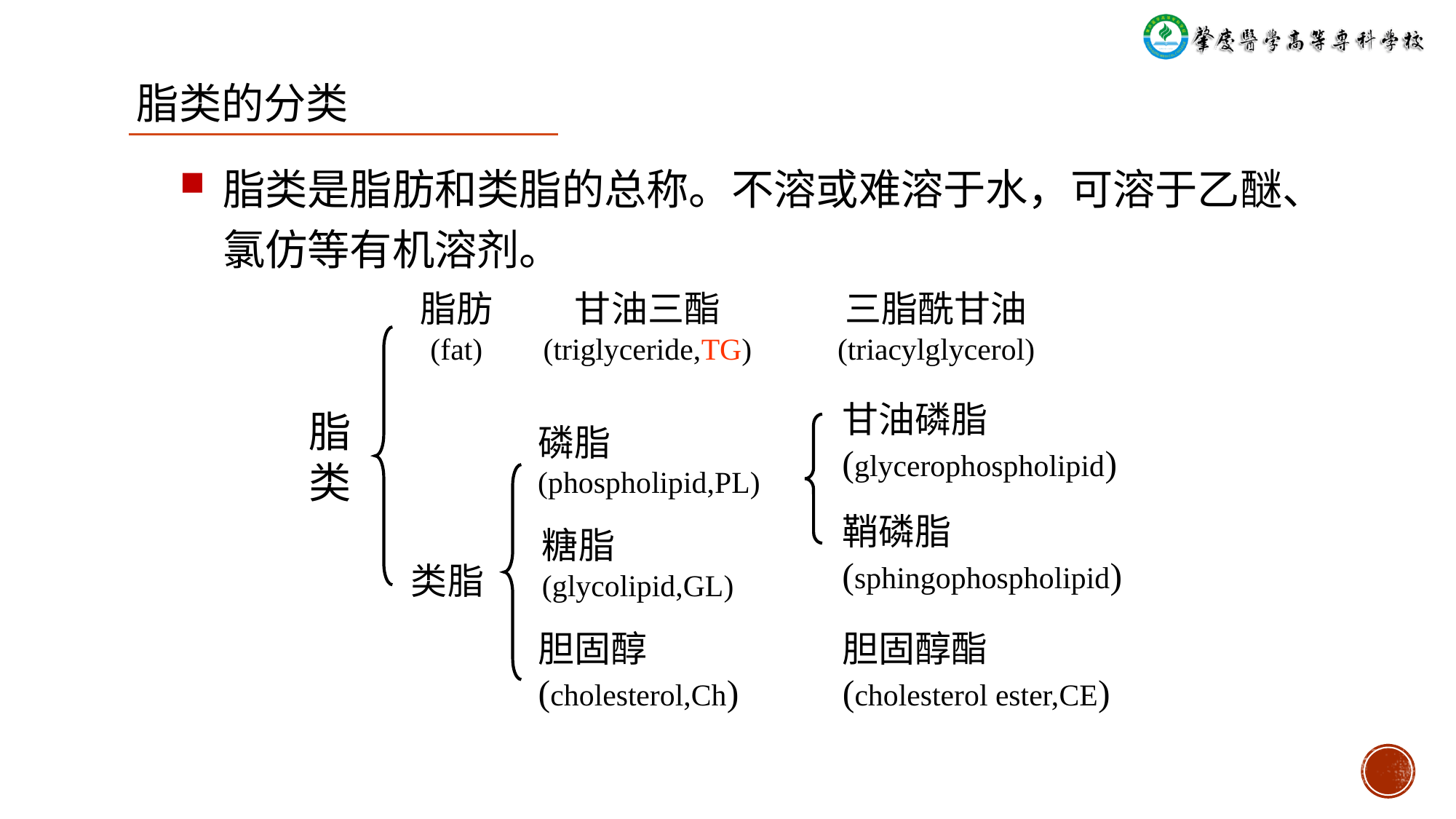

脂类的分类
脂类是脂肪和类脂的总称。不溶或难溶于水，可溶于乙醚、氯仿等有机溶剂。
脂肪
(fat)
甘油三酯
(triglyceride,TG)
三脂酰甘油
(triacylglycerol)

甘油磷脂
(glycerophospholipid)
脂
类
磷脂
(phospholipid,PL)

鞘磷脂
(sphingophospholipid)
糖脂
(glycolipid,GL)
类脂
胆固醇
(cholesterol,Ch)
胆固醇酯
(cholesterol ester,CE)